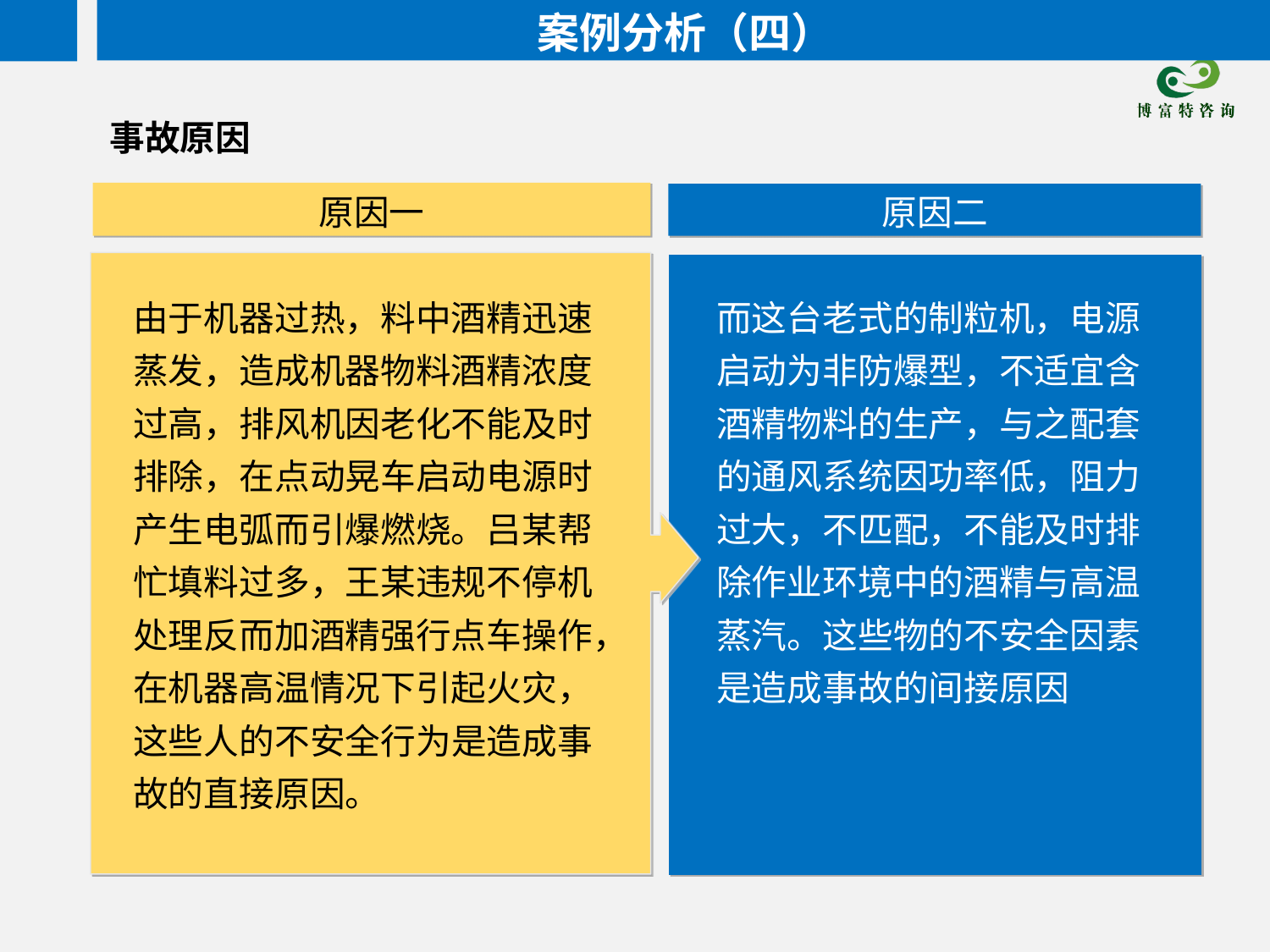

案例分析（四）
事故原因

原因一
原因二

而这台老式的制粒机，电源启动为非防爆型，不适宜含酒精物料的生产，与之配套的通风系统因功率低，阻力过大，不匹配，不能及时排除作业环境中的酒精与高温蒸汽。这些物的不安全因素是造成事故的间接原因
由于机器过热，料中酒精迅速蒸发，造成机器物料酒精浓度过高，排风机因老化不能及时排除，在点动晃车启动电源时产生电弧而引爆燃烧。吕某帮忙填料过多，王某违规不停机处理反而加酒精强行点车操作，在机器高温情况下引起火灾，这些人的不安全行为是造成事故的直接原因。